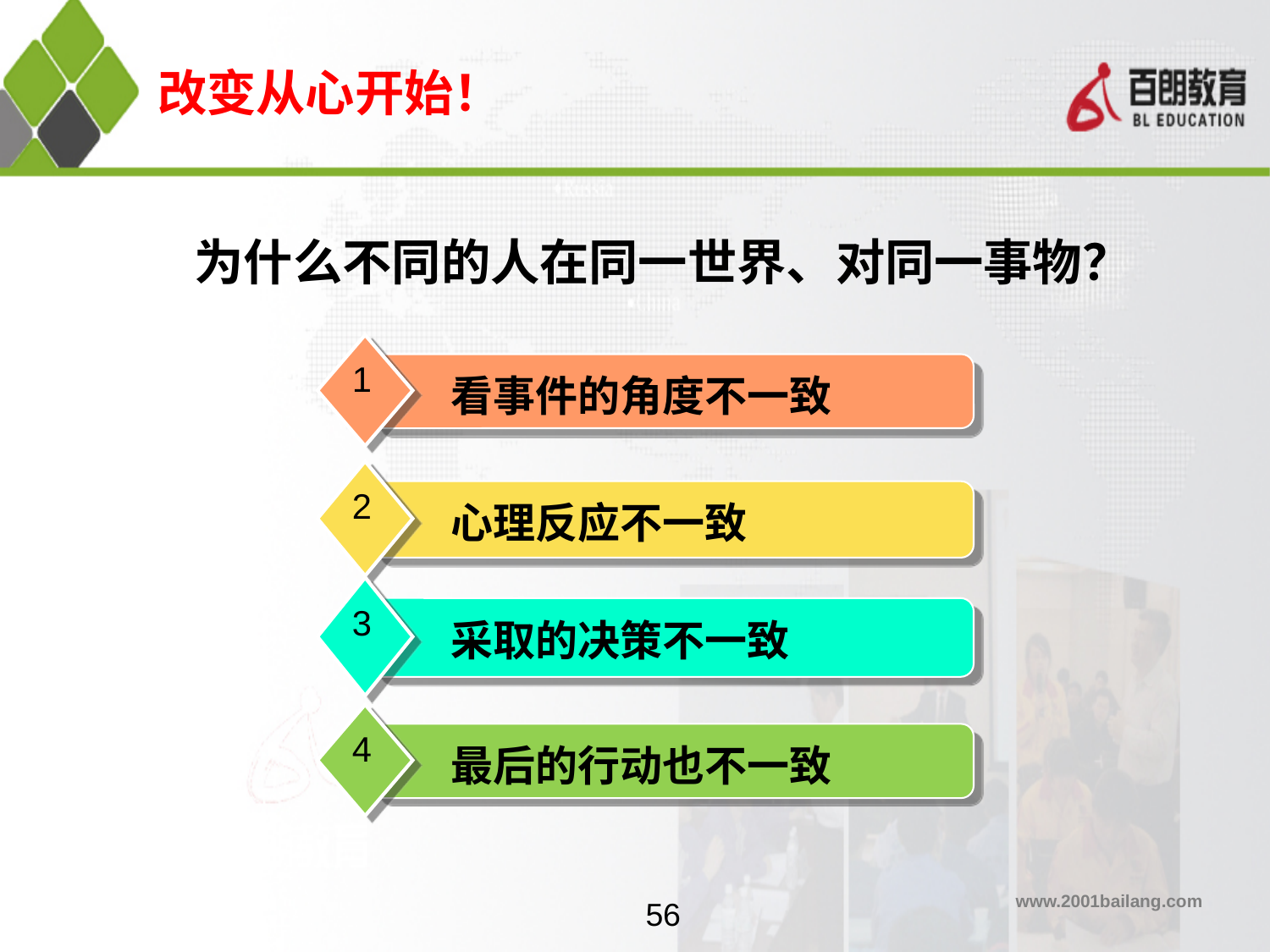

改变从心开始！
# 为什么不同的人在同一世界、对同一事物？

1

看事件的角度不一致

2

心理反应不一致

3

采取的决策不一致

4

最后的行动也不一致
56